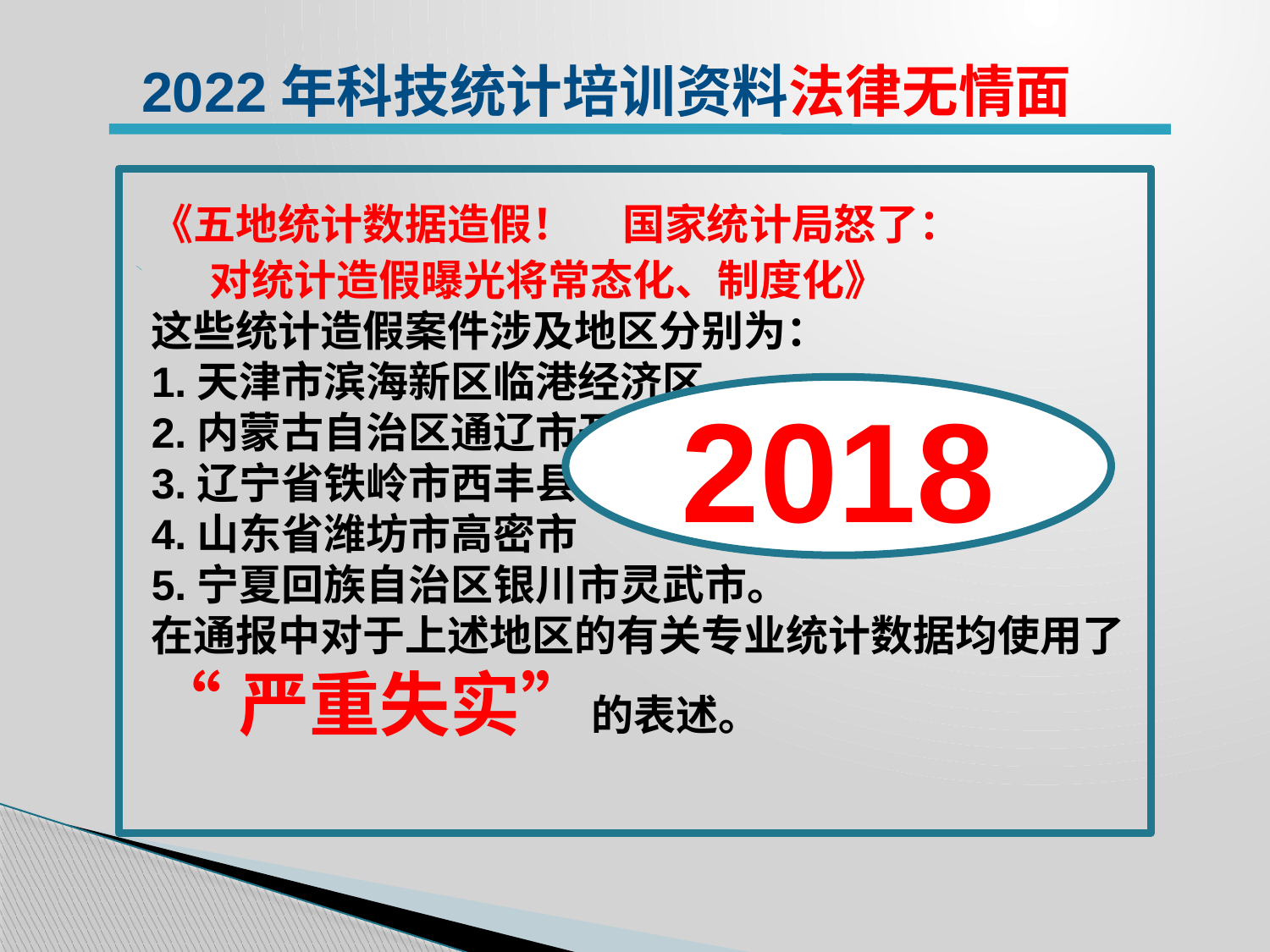

2022年科技统计培训资料法律无情面

《五地统计数据造假！     国家统计局怒了：
     对统计造假曝光将常态化、制度化》
这些统计造假案件涉及地区分别为：
1.天津市滨海新区临港经济区
2.内蒙古自治区通辽市开鲁县
3.辽宁省铁岭市西丰县
4.山东省潍坊市高密市
5.宁夏回族自治区银川市灵武市。
在通报中对于上述地区的有关专业统计数据均使用了
“严重失实”的表述。

2018